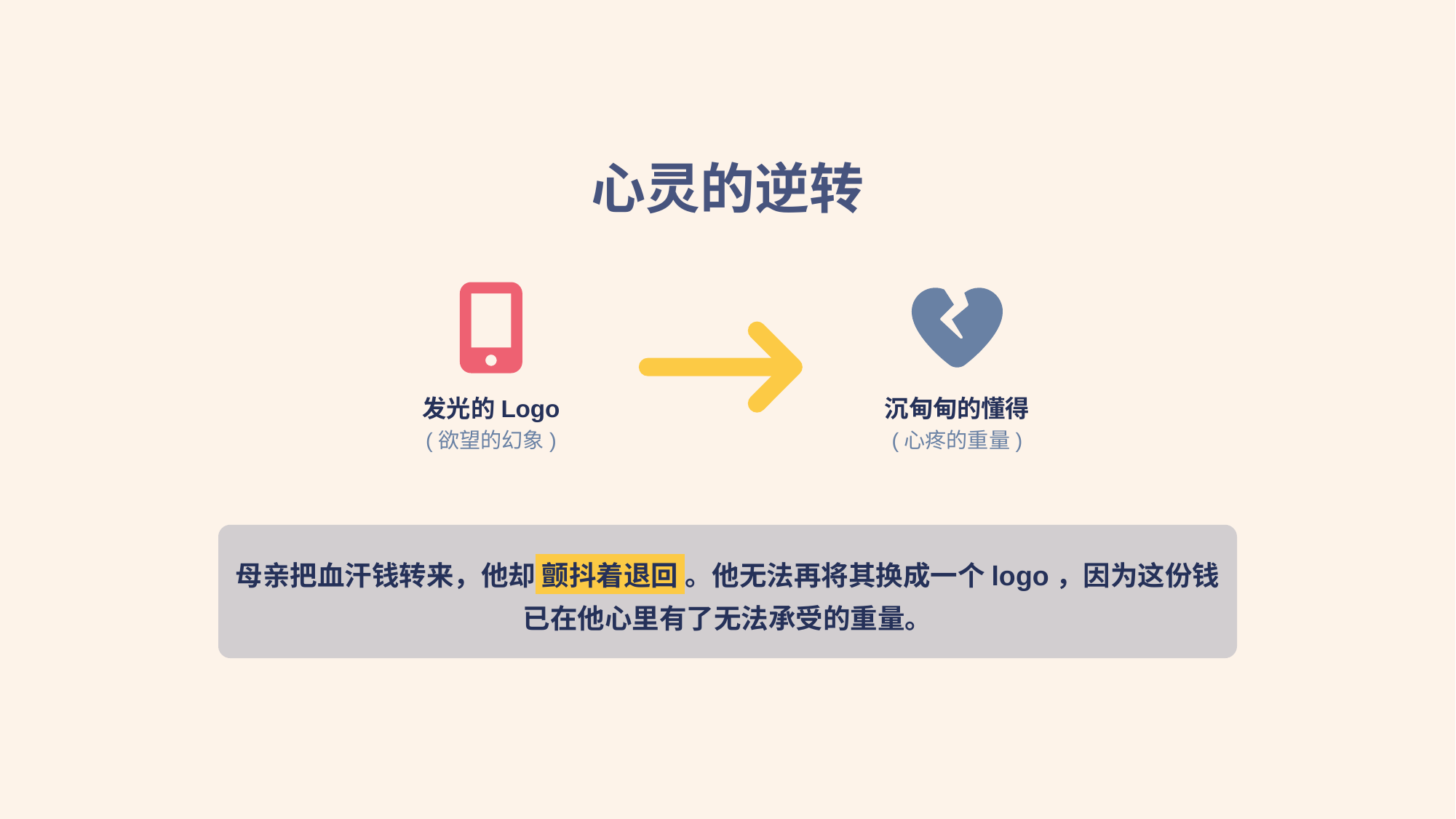

心灵的逆转

发光的Logo
沉甸甸的懂得
(欲望的幻象)
(心疼的重量)

母亲把血汗钱转来，他却 颤抖着退回 。他无法再将其换成一个logo，因为这份钱已在他心里有了无法承受的重量。